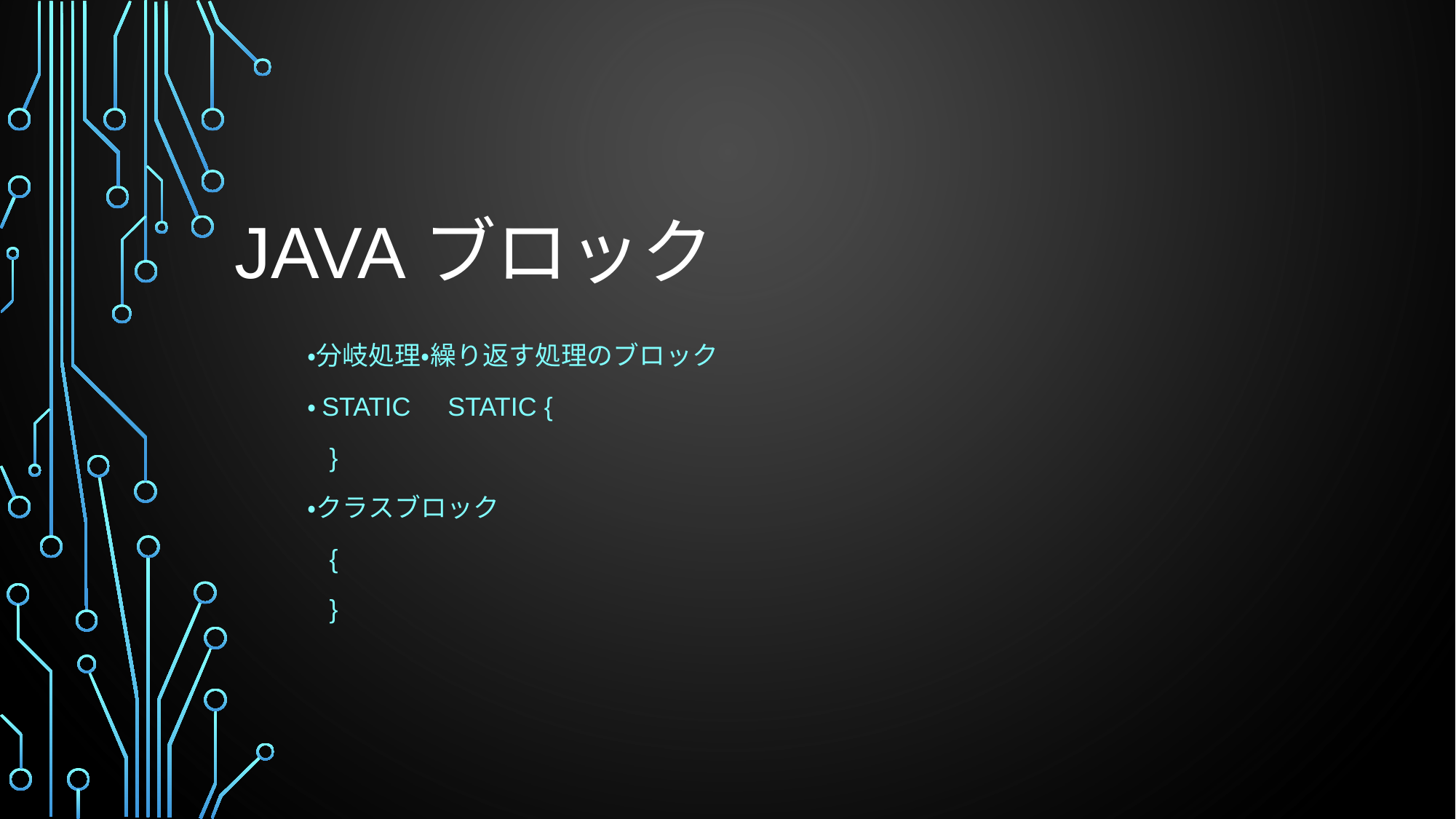

# JAVAブロック
・分岐処理・繰り返す処理のブロック
・static　static {
   }
・クラスブロック
   {
   }